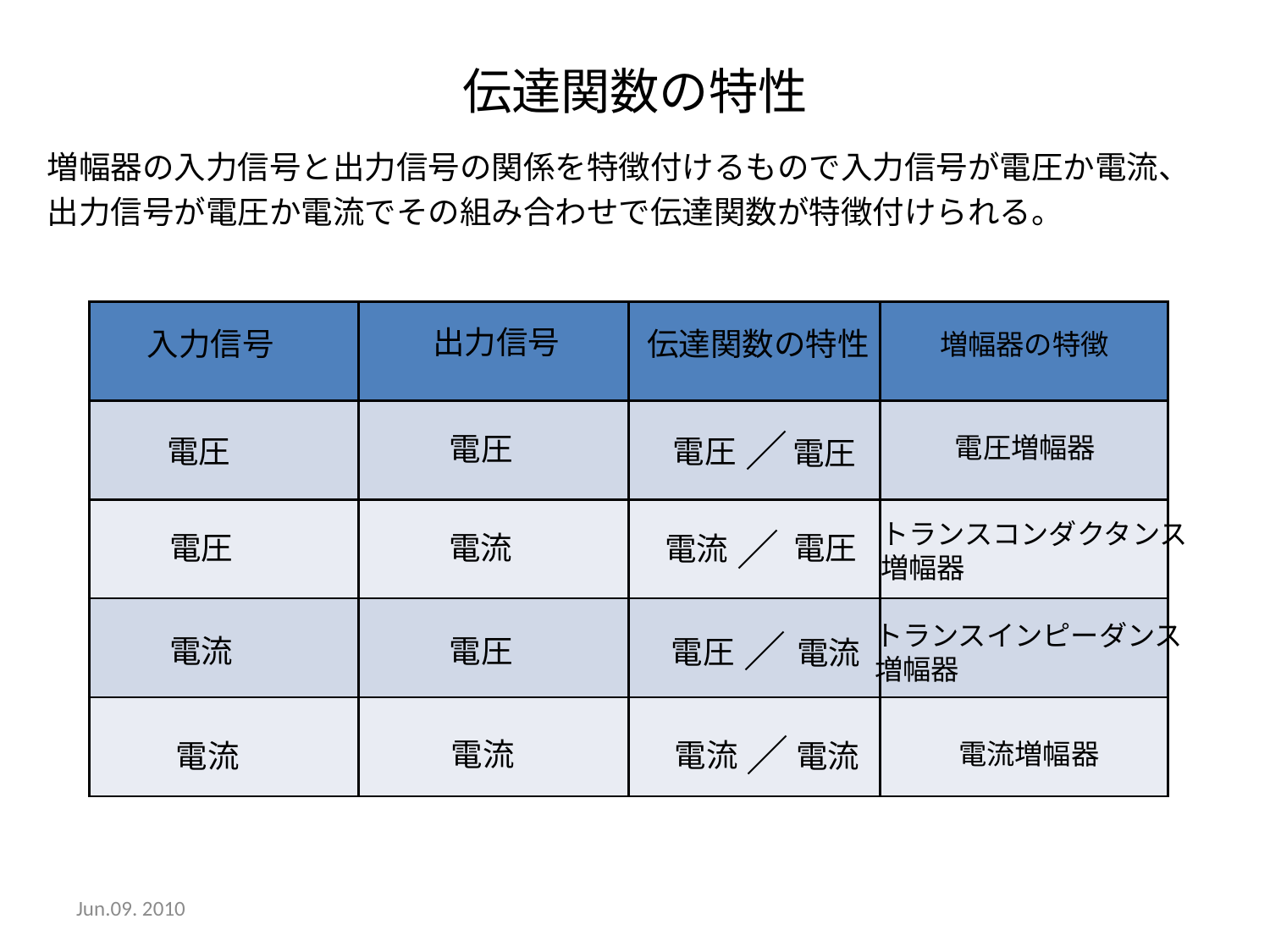

# 伝達関数の特性
増幅器の入力信号と出力信号の関係を特徴付けるもので入力信号が電圧か電流、
出力信号が電圧か電流でその組み合わせで伝達関数が特徴付けられる。
|  |  |  |  |
| --- | --- | --- | --- |
|  |  |  |  |
|  |  |  |  |
|  |  |  |  |
|  |  |  |  |
出力信号
入力信号
伝達関数の特性
増幅器の特徴
／
電圧
電圧増幅器
電圧
電圧
電圧
トランスコンダクタンス
増幅器
／
電圧
電流
電圧
電流
トランスインピーダンス
増幅器
／
電流
電圧
電圧
電流
／
電流
電流
電流
電流
電流増幅器
Jun.09. 2010